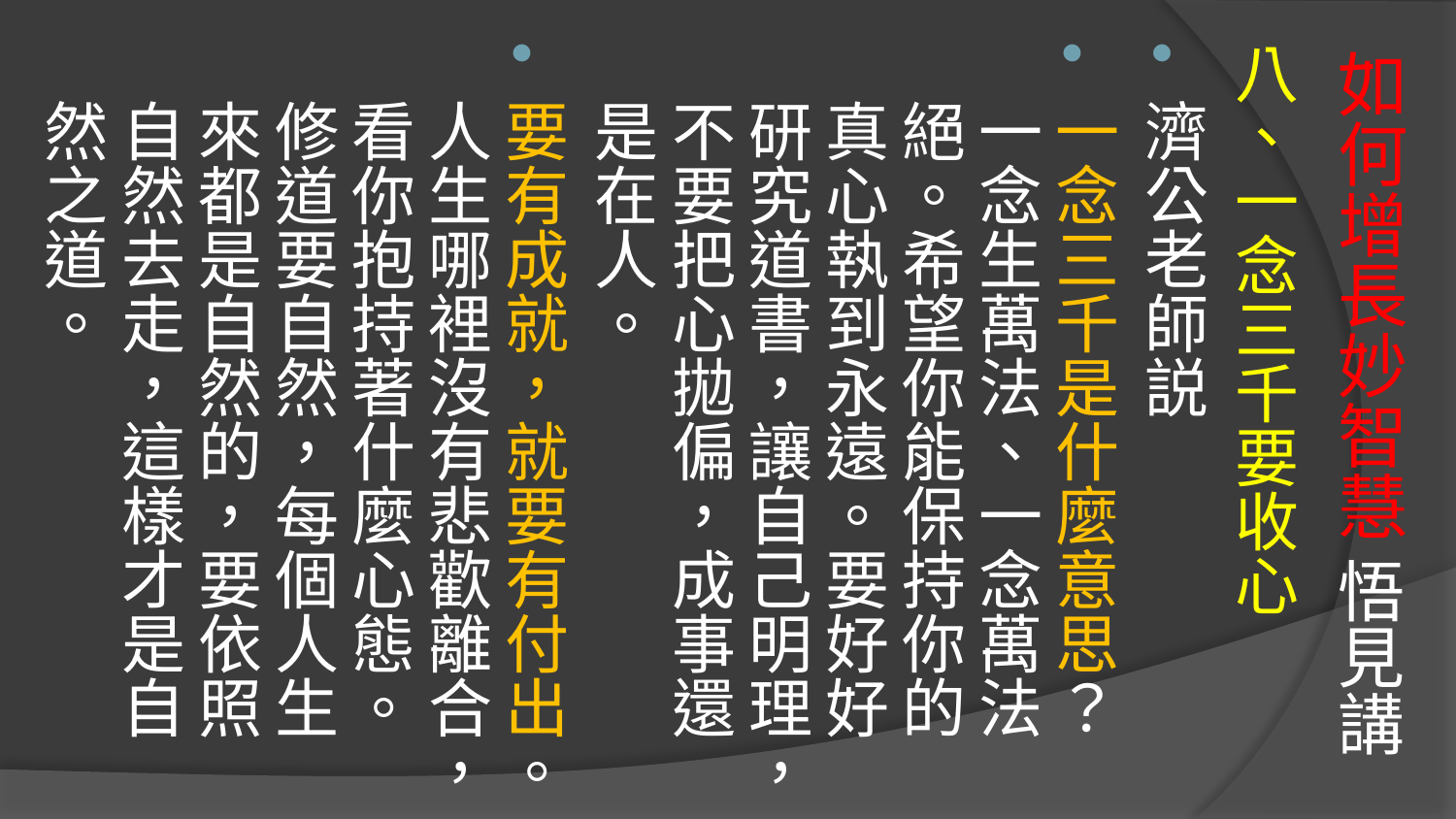

# 如何增長妙智慧 悟見講
八、一念三千要收心
濟公老師説
一念三千是什麼意思？一念生萬法、一念萬法絕。希望你能保持你的真心執到永遠。要好好研究道書，讓自己明理，不要把心拋偏，成事還是在人。
要有成就，就要有付出。人生哪裡沒有悲歡離合，看你抱持著什麼心態。修道要自然，每個人生來都是自然的，要依照自然去走，這樣才是自然之道。